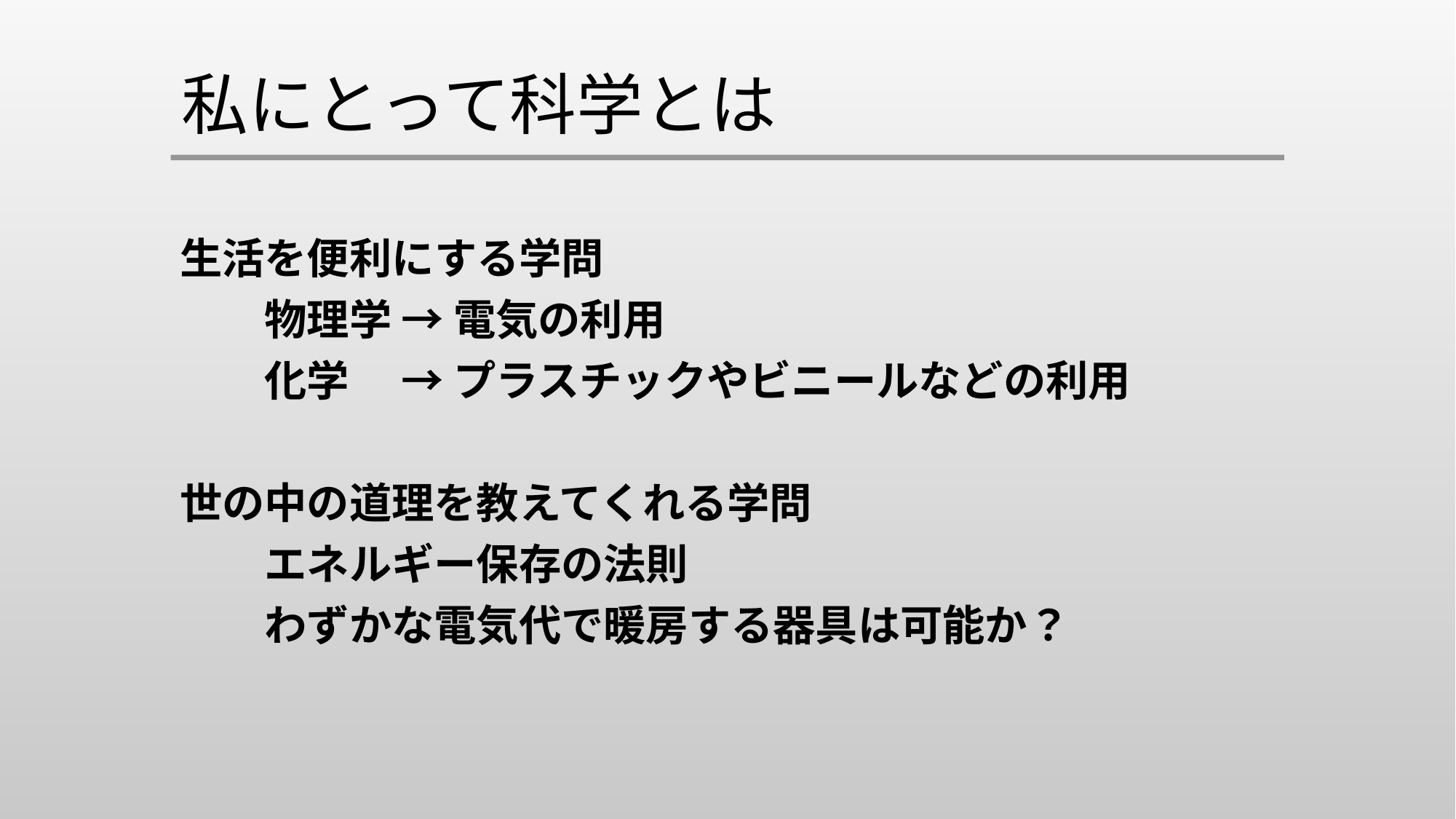

# 私にとって科学とは
生活を便利にする学問
　　物理学 → 電気の利用
　　化学 　→ プラスチックやビニールなどの利用

世の中の道理を教えてくれる学問
　　エネルギー保存の法則
　　わずかな電気代で暖房する器具は可能か？